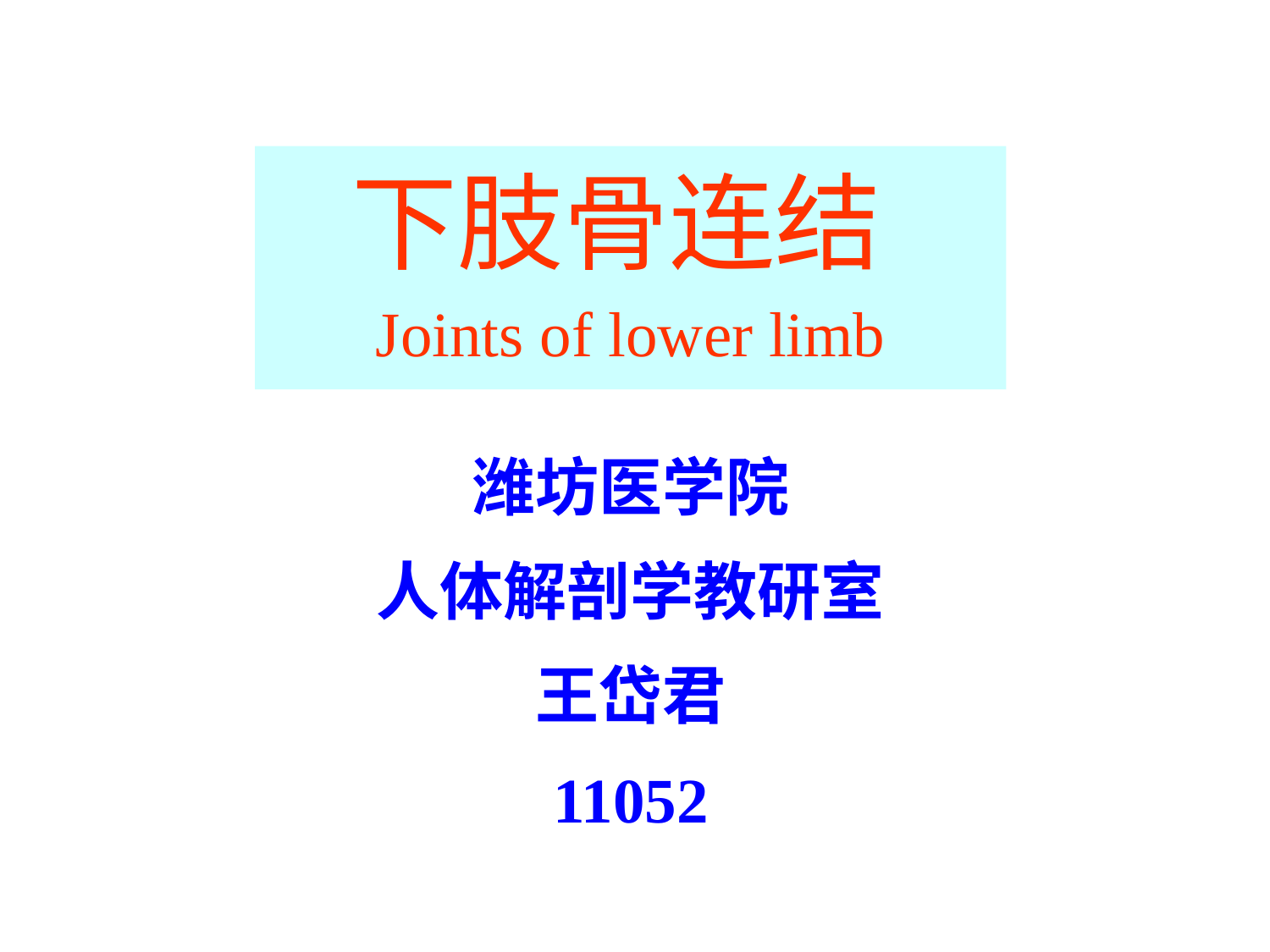

下肢骨连结
Joints of lower limb
潍坊医学院
人体解剖学教研室
王岱君
11052